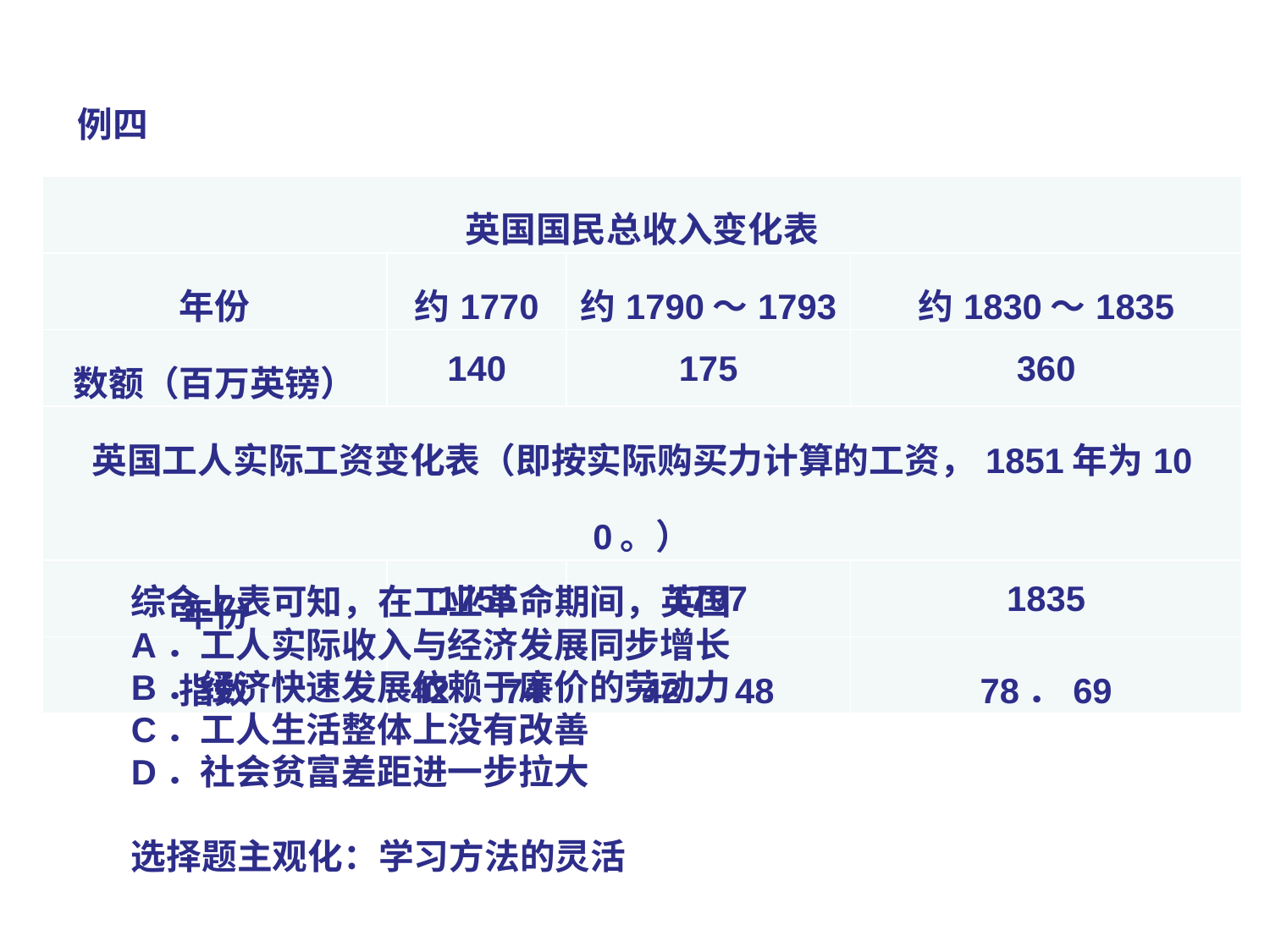

例四
| 英国国民总收入变化表 |  |  |  |
| --- | --- | --- | --- |
| 年份 | 约1770 | 约1790～1793 | 约1830～1835 |
| 数额（百万英镑） | 140 | 175 | 360 |
| 英国工人实际工资变化表（即按实际购买力计算的工资，1851年为100。） |  |  |  |
| 年份 | 1755 | 1797 | 1835 |
| 指数 | 42．74 | 42．48 | 78．69 |
    综合上表可知，在工业革命期间，英国
     A．工人实际收入与经济发展同步增长
     B．经济快速发展依赖于廉价的劳动力
     C．工人生活整体上没有改善
     D．社会贫富差距进一步拉大

     选择题主观化：学习方法的灵活